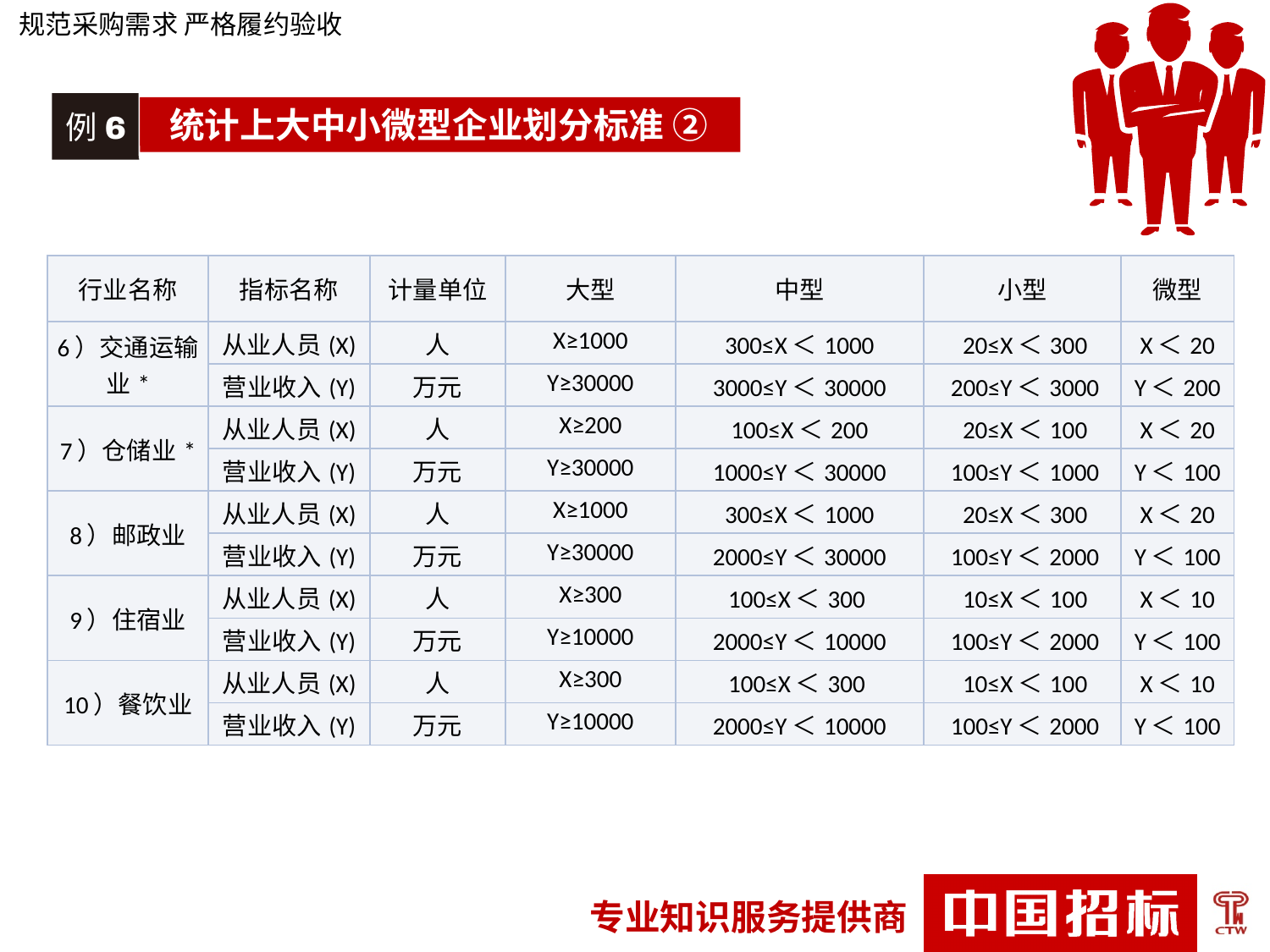

规范采购需求 严格履约验收

例6
统计上大中小微型企业划分标准 ②
| 行业名称 | 指标名称 | 计量单位 | 大型 | 中型 | 小型 | 微型 |
| --- | --- | --- | --- | --- | --- | --- |
| 6）交通运输业\* | 从业人员(X) | 人 | X≥1000 | 300≤X＜1000 | 20≤X＜300 | X＜20 |
|  | 营业收入(Y) | 万元 | Y≥30000 | 3000≤Y＜30000 | 200≤Y＜3000 | Y＜200 |
| 7）仓储业\* | 从业人员(X) | 人 | X≥200 | 100≤X＜200 | 20≤X＜100 | X＜20 |
|  | 营业收入(Y) | 万元 | Y≥30000 | 1000≤Y＜30000 | 100≤Y＜1000 | Y＜100 |
| 8）邮政业 | 从业人员(X) | 人 | X≥1000 | 300≤X＜1000 | 20≤X＜300 | X＜20 |
|  | 营业收入(Y) | 万元 | Y≥30000 | 2000≤Y＜30000 | 100≤Y＜2000 | Y＜100 |
| 9）住宿业 | 从业人员(X) | 人 | X≥300 | 100≤X＜300 | 10≤X＜100 | X＜10 |
|  | 营业收入(Y) | 万元 | Y≥10000 | 2000≤Y＜10000 | 100≤Y＜2000 | Y＜100 |
| 10）餐饮业 | 从业人员(X) | 人 | X≥300 | 100≤X＜300 | 10≤X＜100 | X＜10 |
|  | 营业收入(Y) | 万元 | Y≥10000 | 2000≤Y＜10000 | 100≤Y＜2000 | Y＜100 |